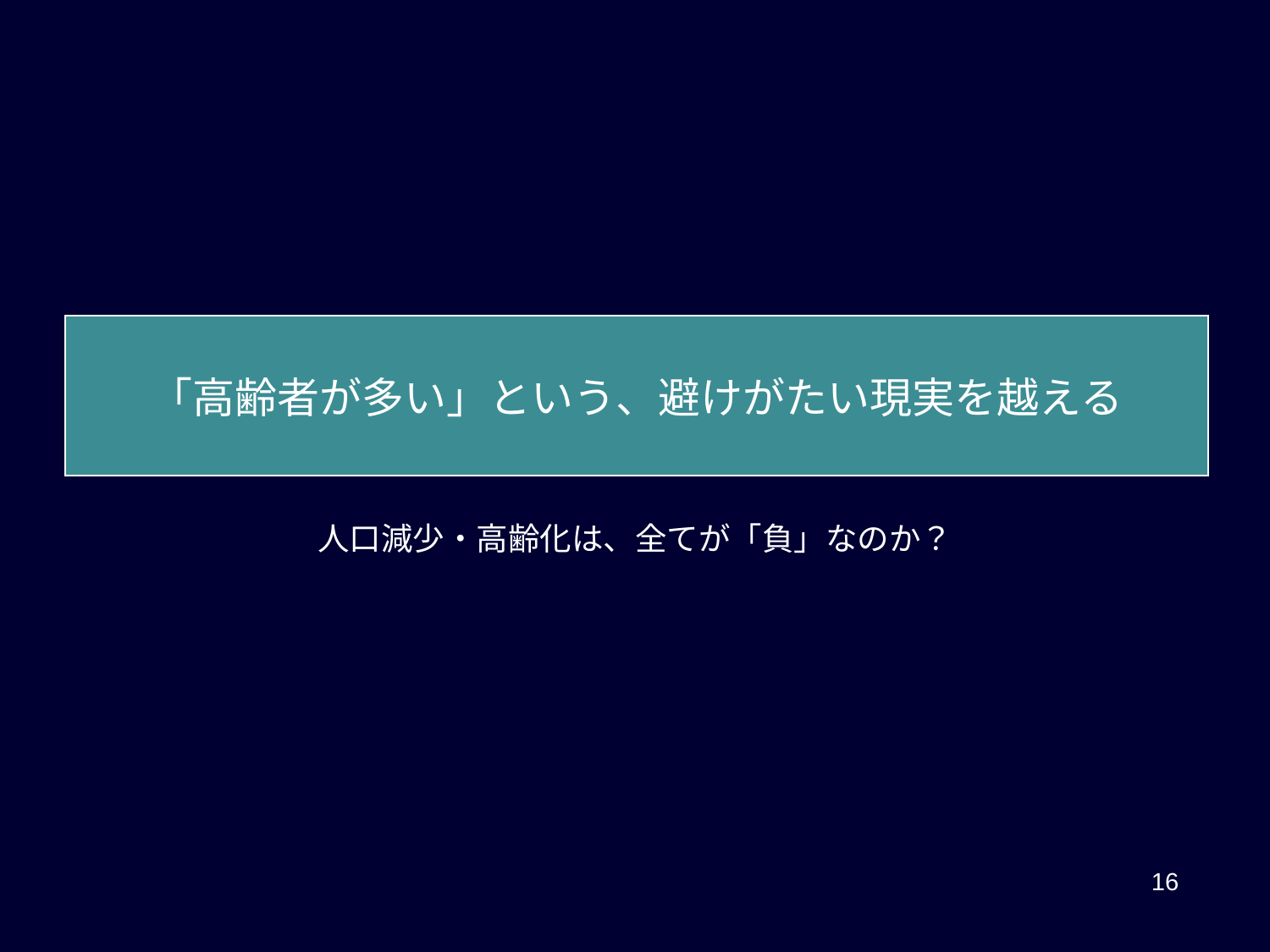

「高齢者が多い」という、避けがたい現実を越える
人口減少・高齢化は、全てが「負」なのか？
16